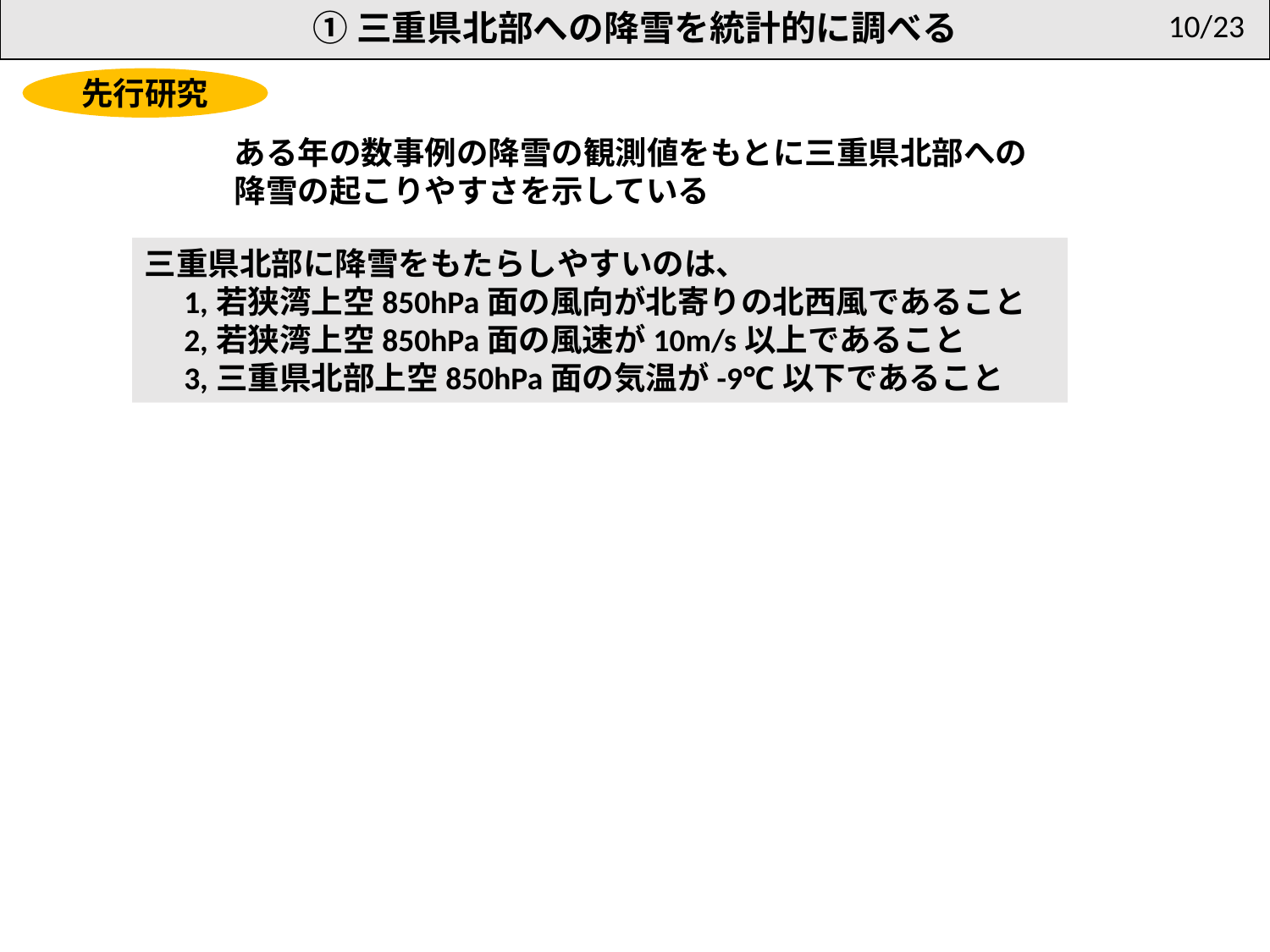

10/23

①三重県北部への降雪を統計的に調べる
先行研究
ある年の数事例の降雪の観測値をもとに三重県北部への
降雪の起こりやすさを示している
三重県北部に降雪をもたらしやすいのは、
　1,若狭湾上空850hPa面の風向が北寄りの北西風であること
　2,若狭湾上空850hPa面の風速が10m/s以上であること
　3,三重県北部上空850hPa面の気温が-9℃以下であること